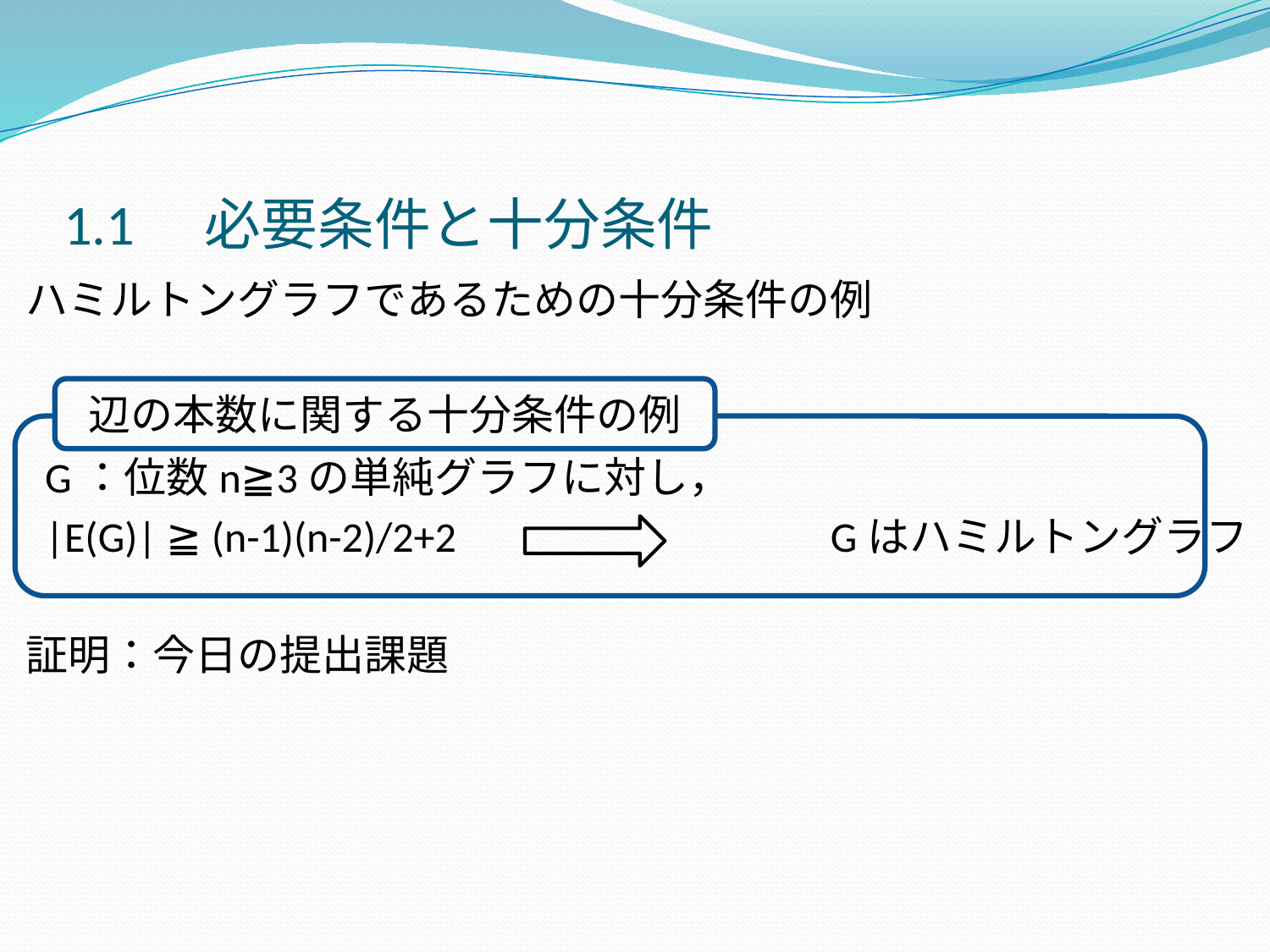

1.1　必要条件と十分条件
ハミルトングラフであるための十分条件の例

  G：位数n≧3の単純グラフに対し，
  |E(G)| ≧ (n-1)(n-2)/2+2　　　　　　　      Gはハミルトングラフ

証明：今日の提出課題

辺の本数に関する十分条件の例